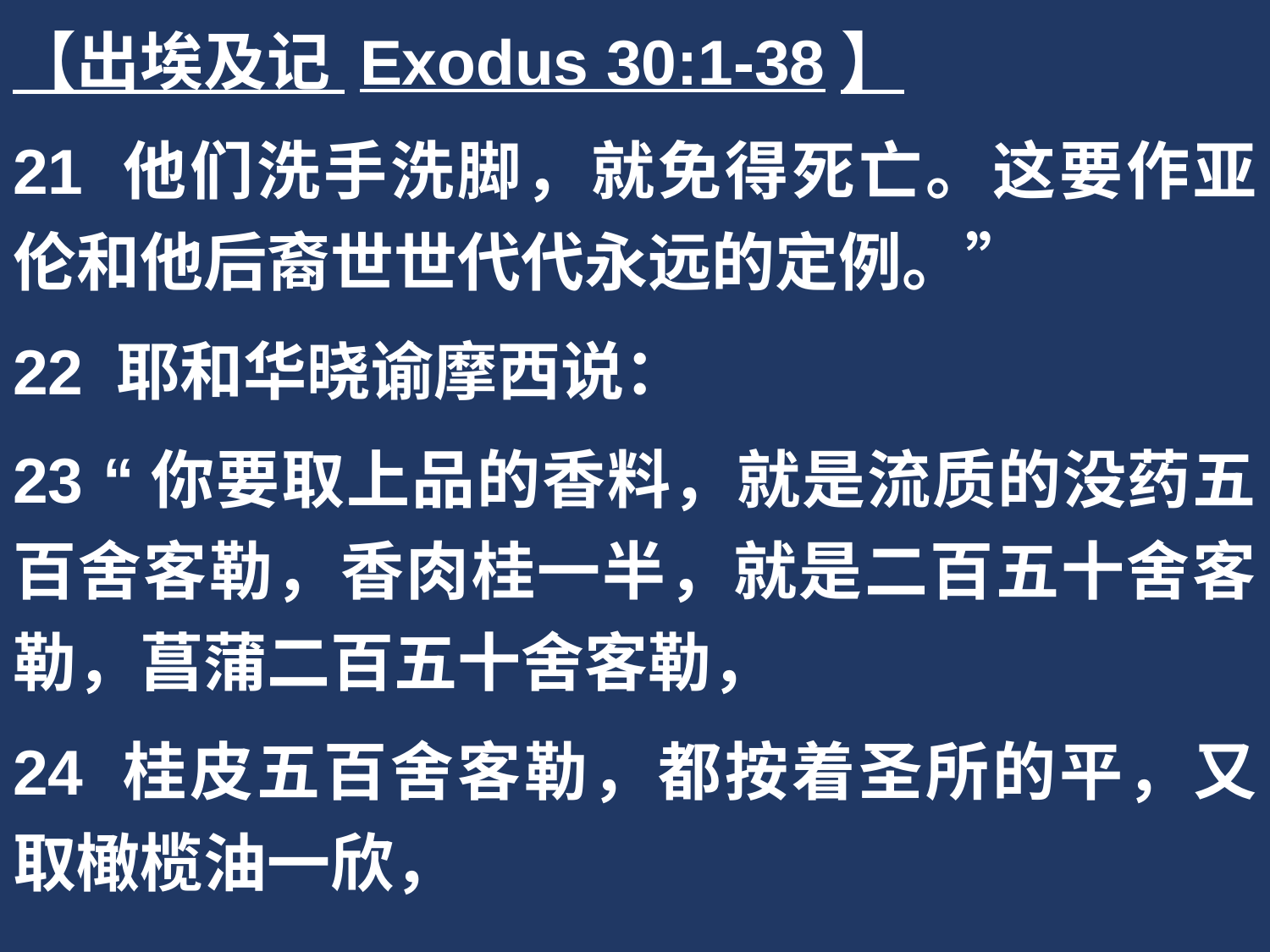

【出埃及记 Exodus 30:1-38】
21 他们洗手洗脚，就免得死亡。这要作亚伦和他后裔世世代代永远的定例。”
22 耶和华晓谕摩西说：
23 “你要取上品的香料，就是流质的没药五百舍客勒，香肉桂一半，就是二百五十舍客勒，菖蒲二百五十舍客勒，
24 桂皮五百舍客勒，都按着圣所的平，又取橄榄油一欣，